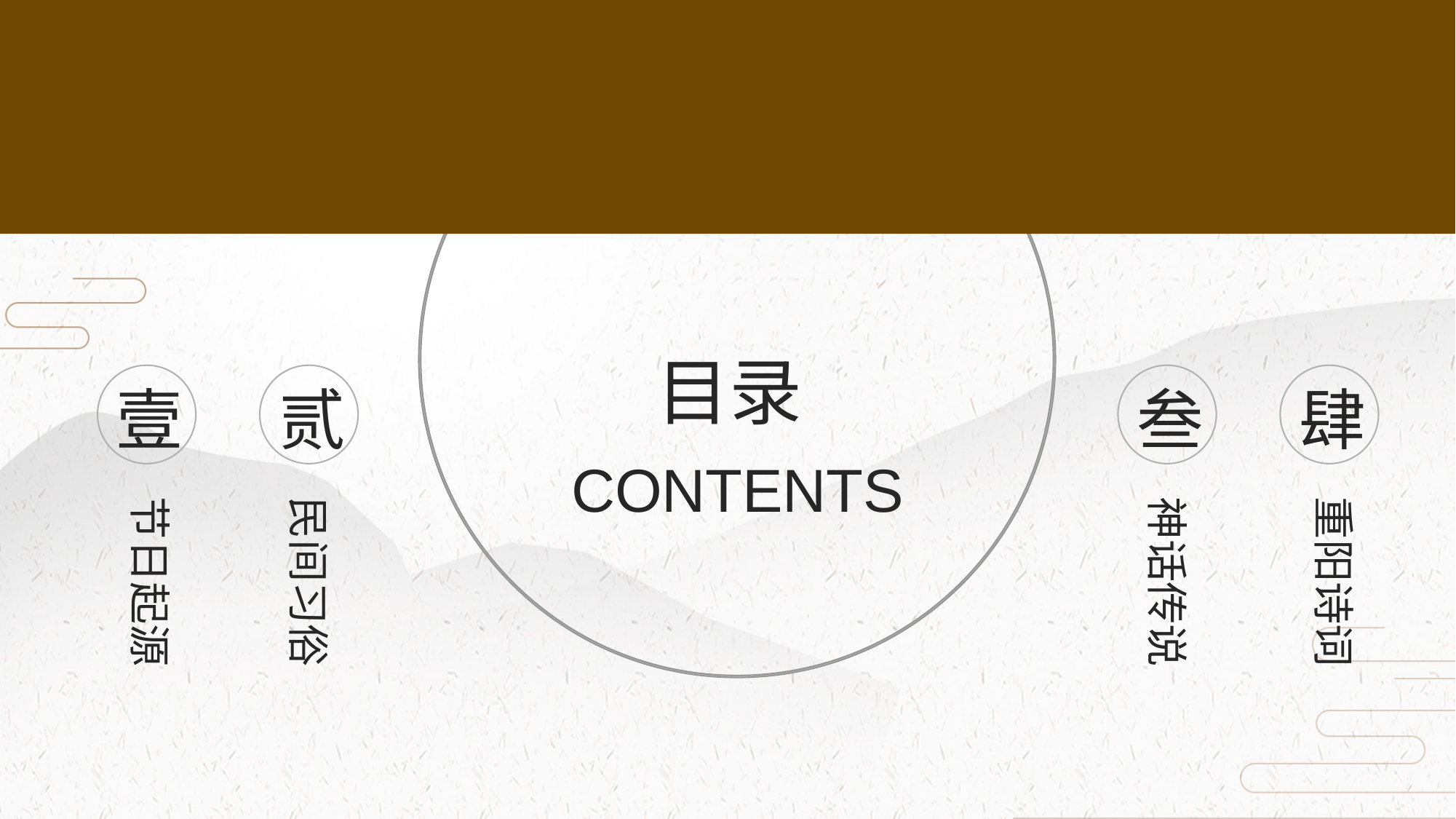

目录

壹
节日起源

贰
民间习俗

叁
神话传说

肆
重阳诗词
CONTENTS